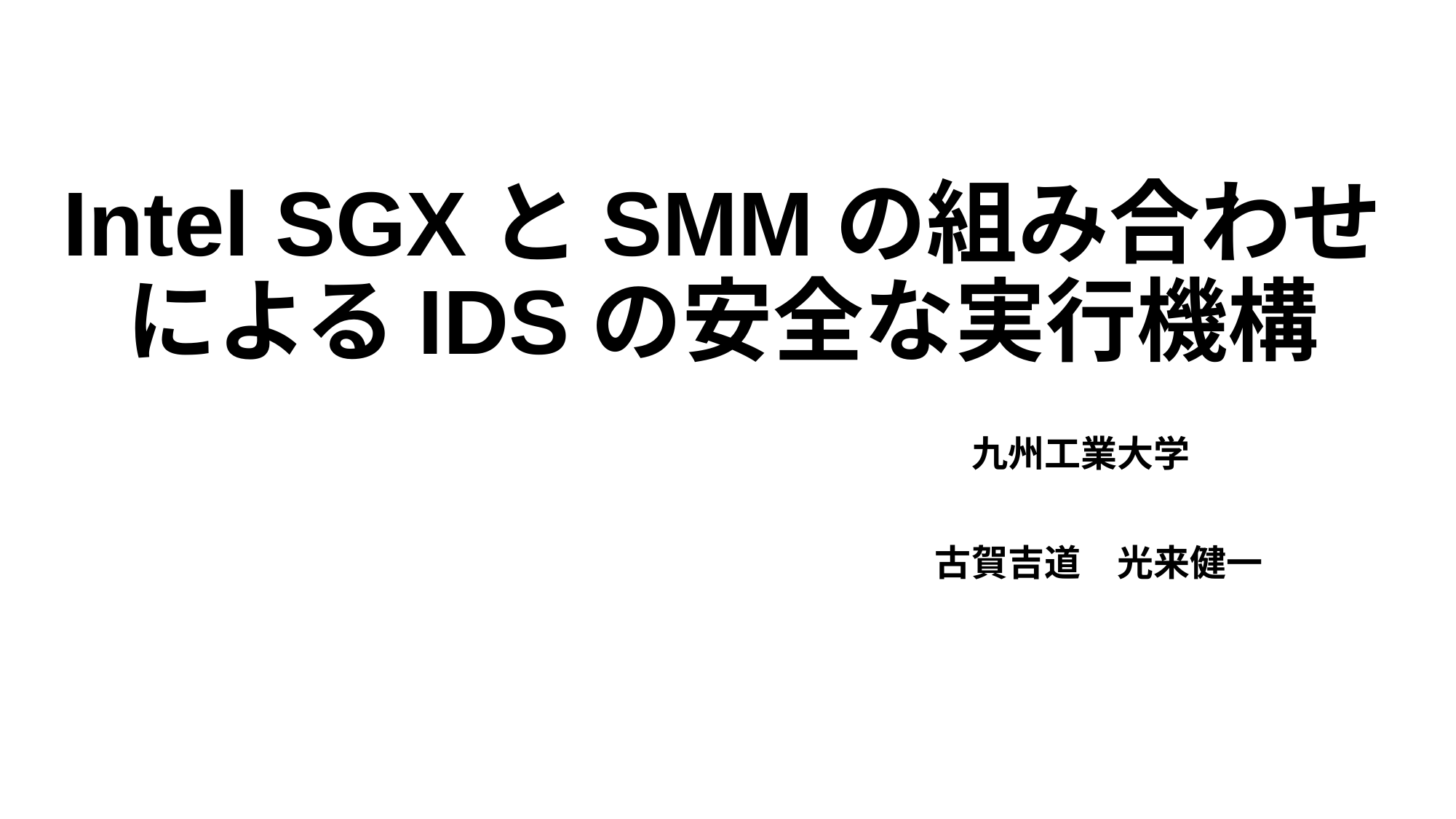

# Intel SGXとSMMの組み合わせによるIDSの安全な実行機構
九州工業大学

  古賀吉道　光来健一